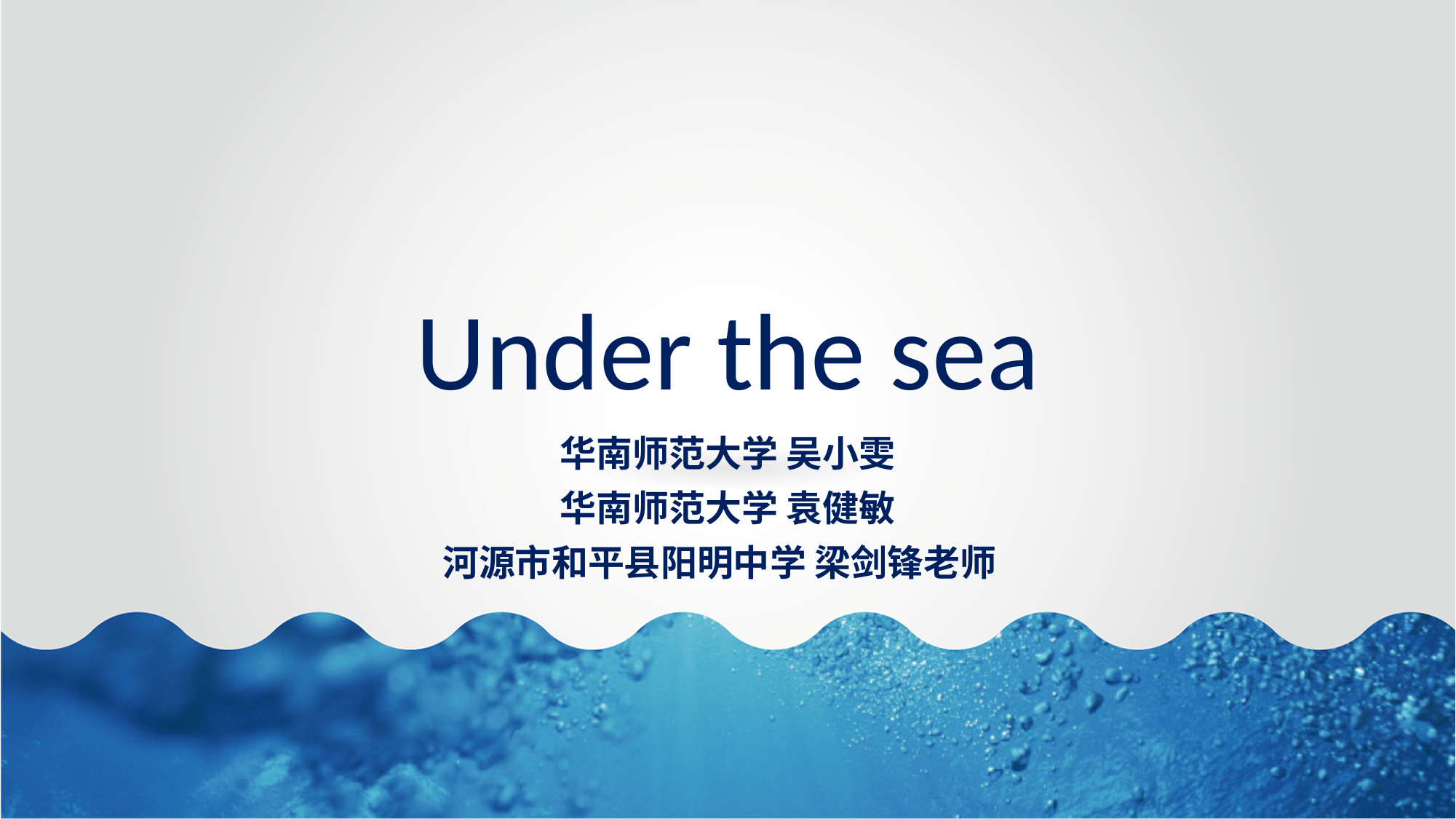

# Under the sea
华南师范大学 吴小雯
华南师范大学 袁健敏
河源市和平县阳明中学 梁剑锋老师